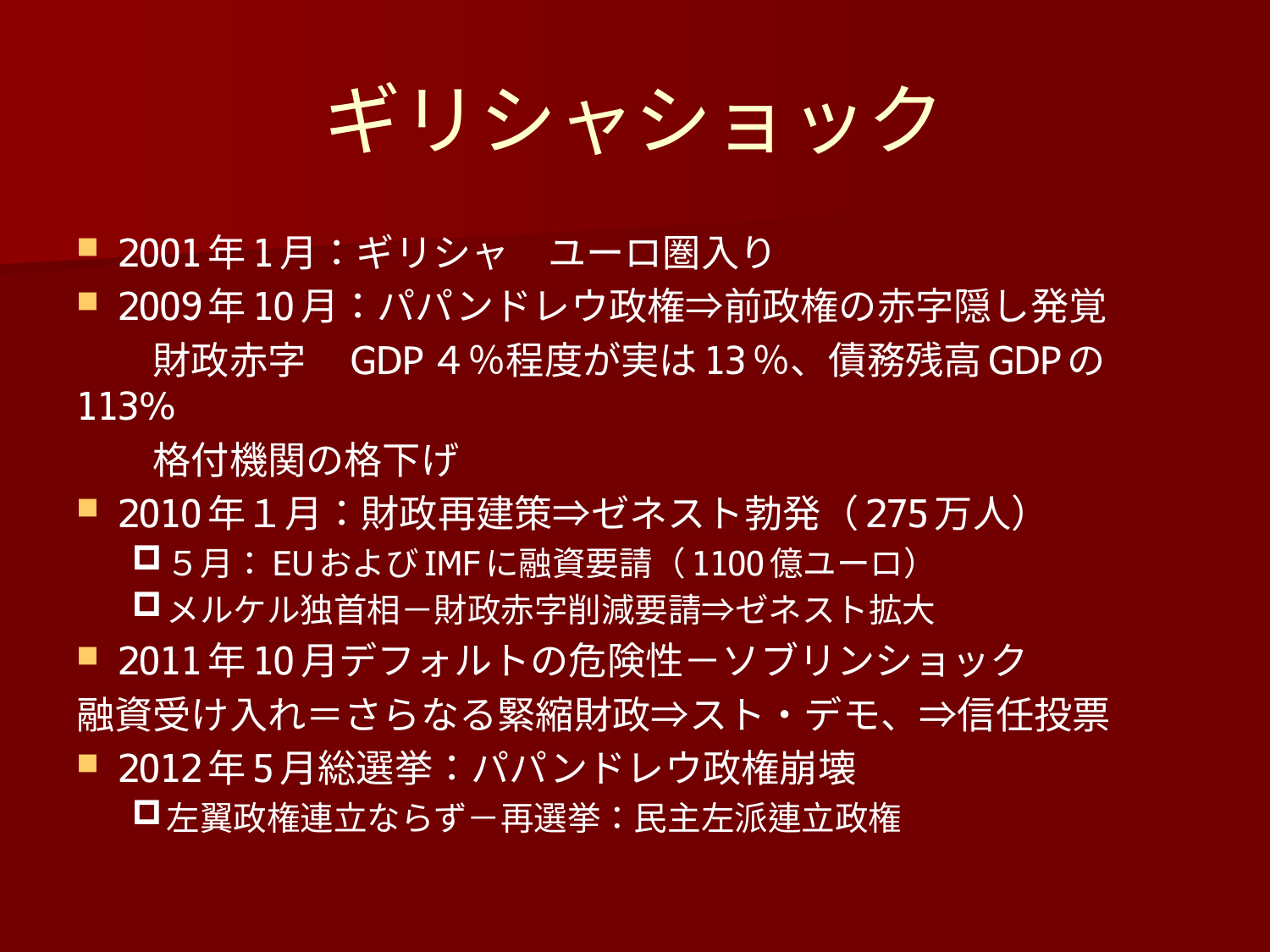

# ギリシャショック
2001年1月：ギリシャ　ユーロ圏入り
2009年10月：パパンドレウ政権⇒前政権の赤字隠し発覚
　　財政赤字　GDP４％程度が実は13％、債務残高GDPの113%
　　格付機関の格下げ
2010年１月：財政再建策⇒ゼネスト勃発（275万人）
５月：EUおよびIMFに融資要請（1100億ユーロ）
メルケル独首相－財政赤字削減要請⇒ゼネスト拡大
2011年10月デフォルトの危険性－ソブリンショック
融資受け入れ＝さらなる緊縮財政⇒スト・デモ、⇒信任投票
2012年5月総選挙：パパンドレウ政権崩壊
左翼政権連立ならず－再選挙：民主左派連立政権